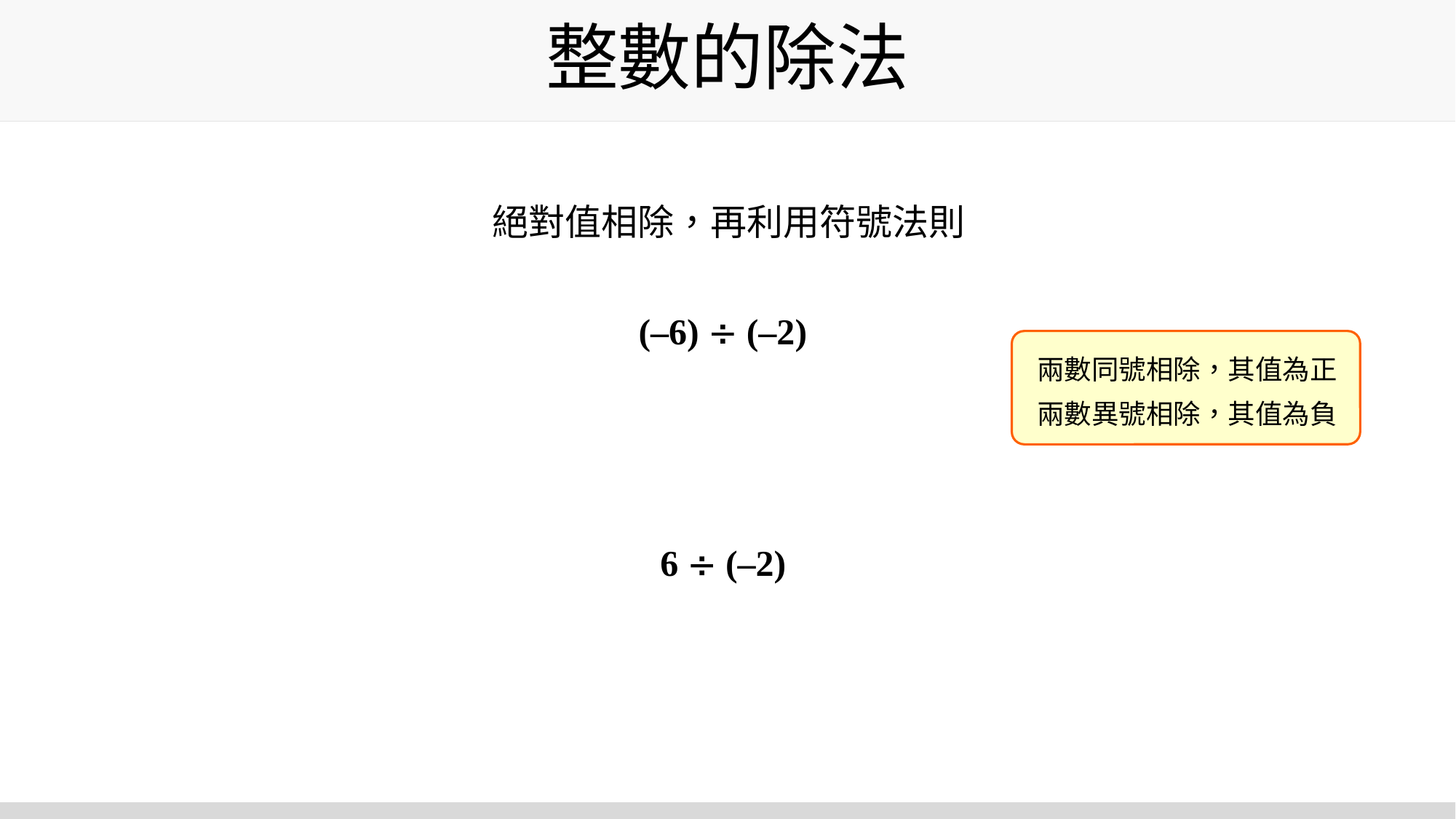

# 整數的除法
絕對值相除，再利用符號法則
(–6) ÷ (–2)
兩數同號相除，其值為正
兩數異號相除，其值為負
6 ÷ (–2)